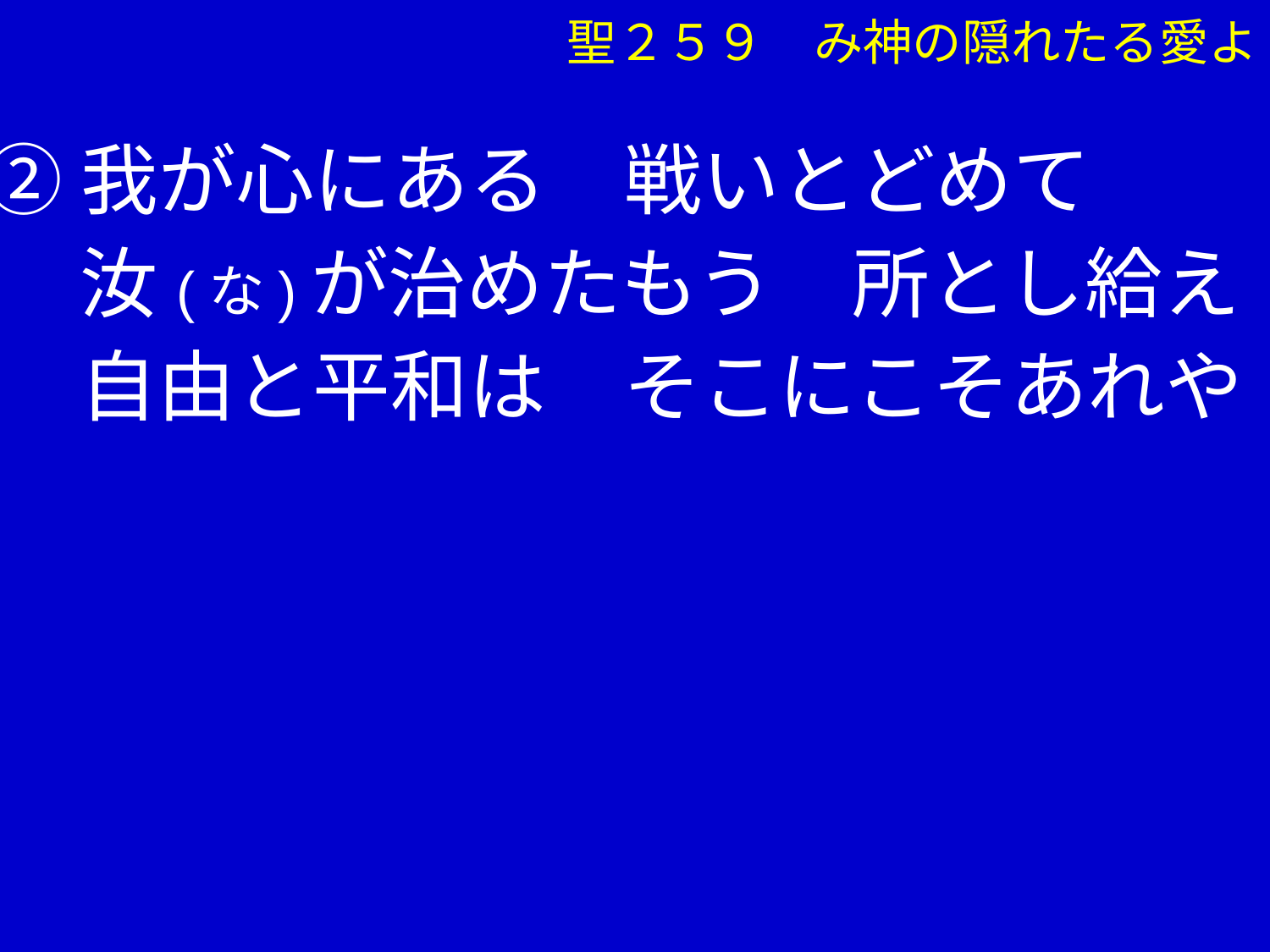

聖２５９　み神の隠れたる愛よ
②我が心にある　戦いとどめて
　 汝(な)が治めたもう　所とし給え
　 自由と平和は　そこにこそあれや